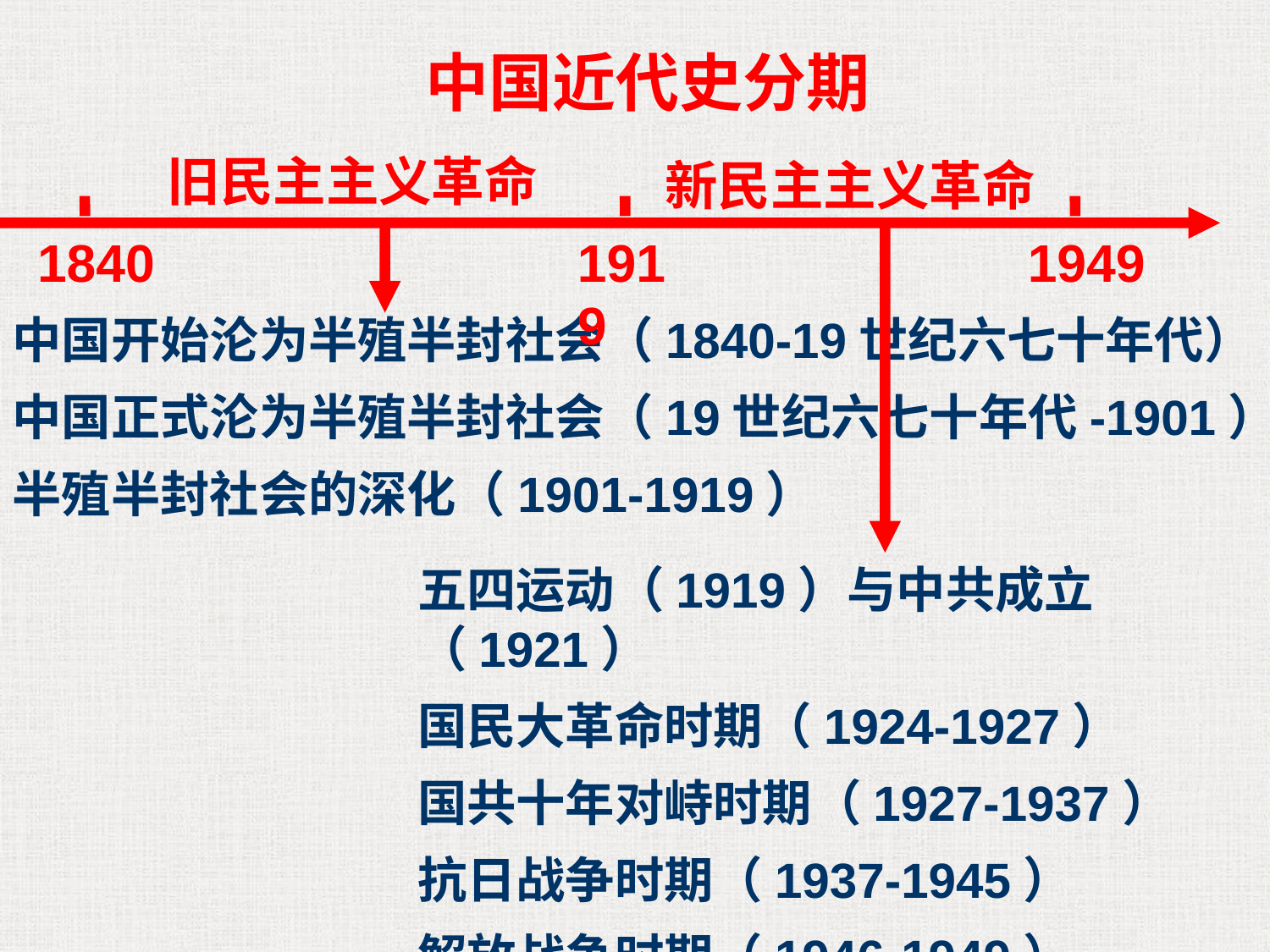

中国近代史分期
旧民主主义革命
新民主主义革命

1840

1919

1949
中国开始沦为半殖半封社会（1840-19世纪六七十年代）
中国正式沦为半殖半封社会（19世纪六七十年代-1901）
半殖半封社会的深化（1901-1919）
五四运动（1919）与中共成立（1921）
国民大革命时期（1924-1927）
国共十年对峙时期（1927-1937）
抗日战争时期（1937-1945）
解放战争时期（1946-1949）